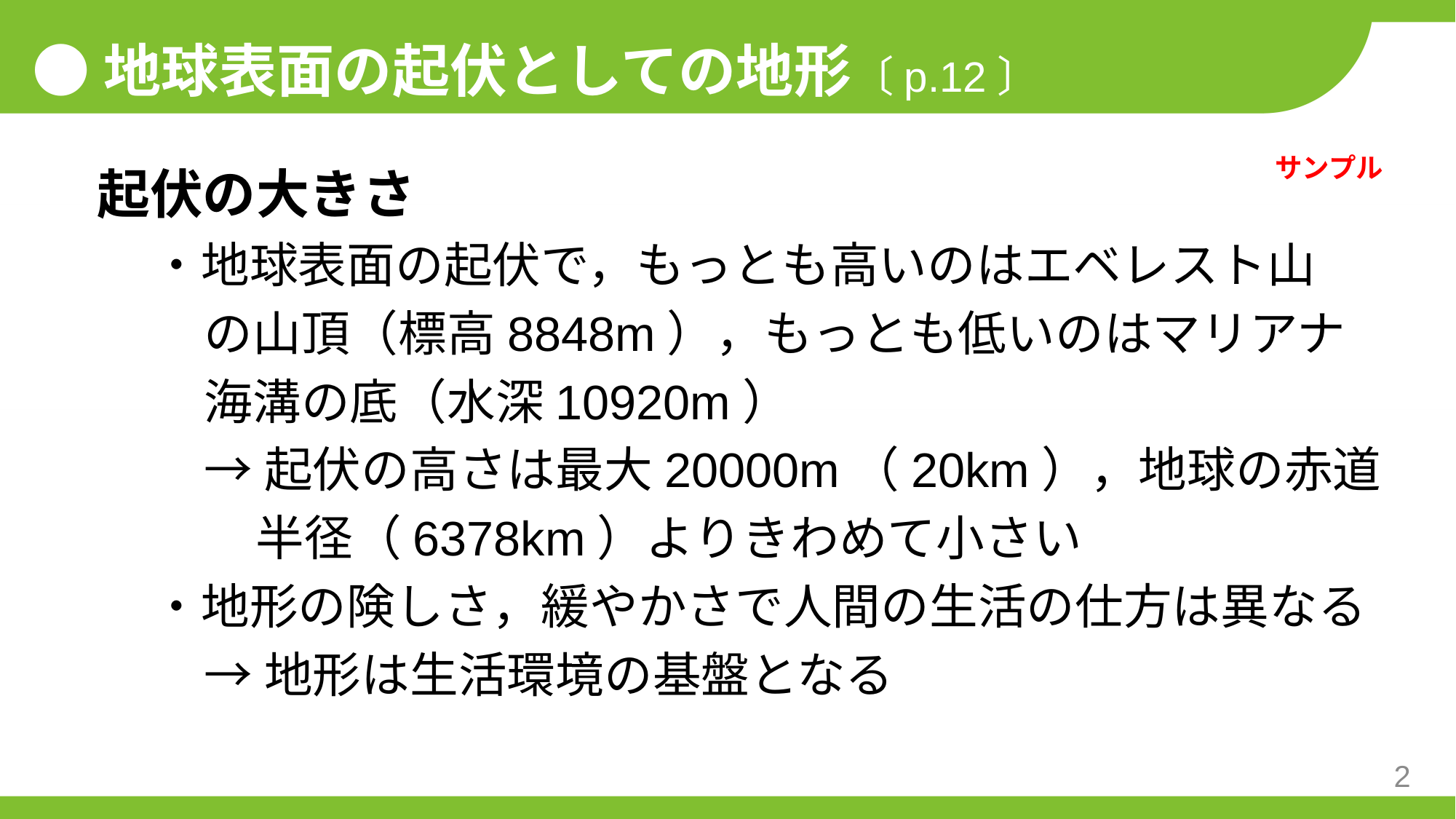

●地球表面の起伏としての地形〔p.12〕
サンプル
起伏の大きさ
・地球表面の起伏で，もっとも高いのはエベレスト山
の山頂（標高8848m），もっとも低いのはマリアナ
海溝の底（水深10920m）
→起伏の高さは最大20000m（20km），地球の赤道
半径（6378km）よりきわめて小さい
・地形の険しさ，緩やかさで人間の生活の仕方は異なる
→地形は生活環境の基盤となる